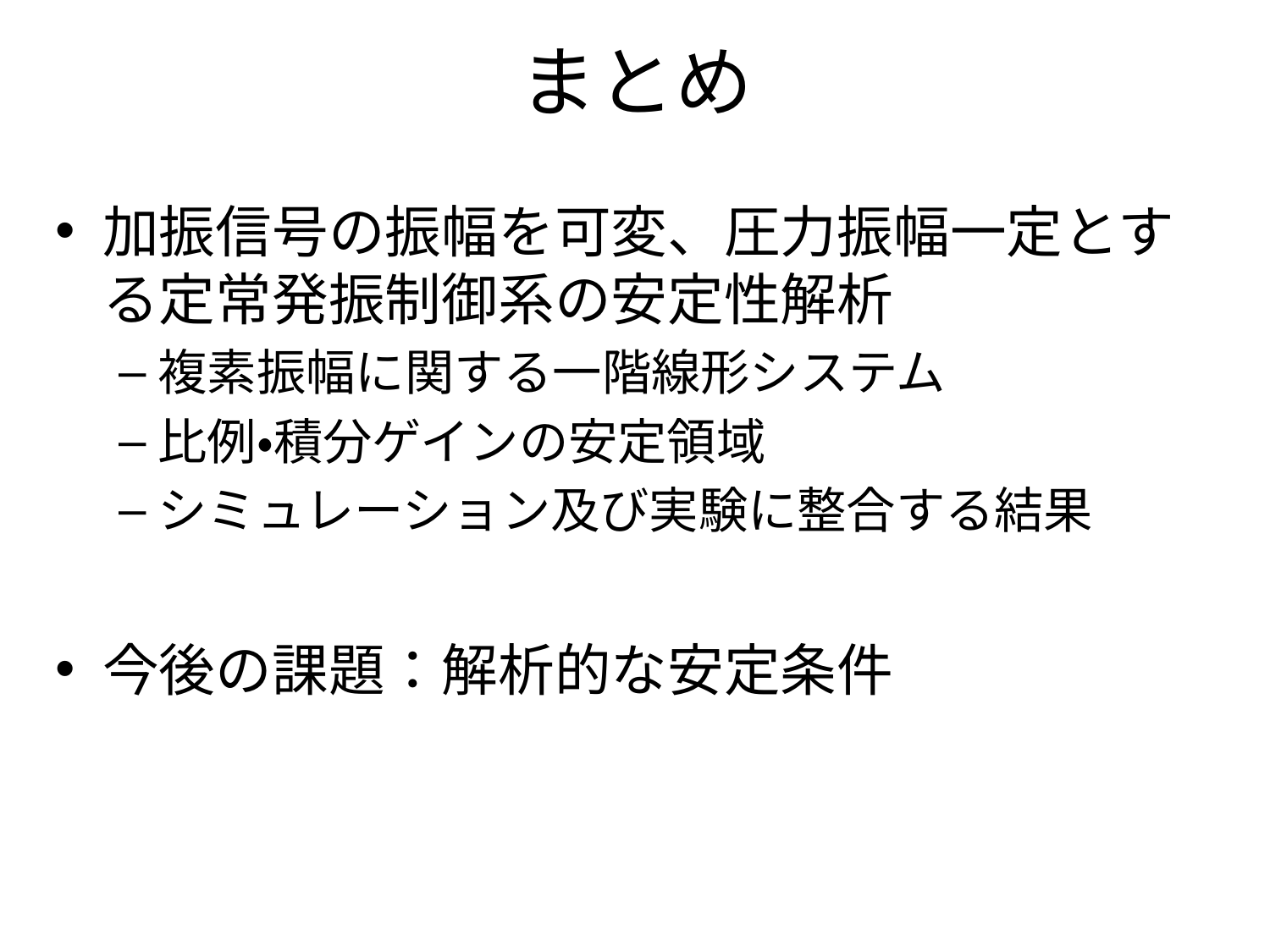

# まとめ
加振信号の振幅を可変、圧力振幅一定とする定常発振制御系の安定性解析
複素振幅に関する一階線形システム
比例・積分ゲインの安定領域
シミュレーション及び実験に整合する結果

今後の課題：解析的な安定条件